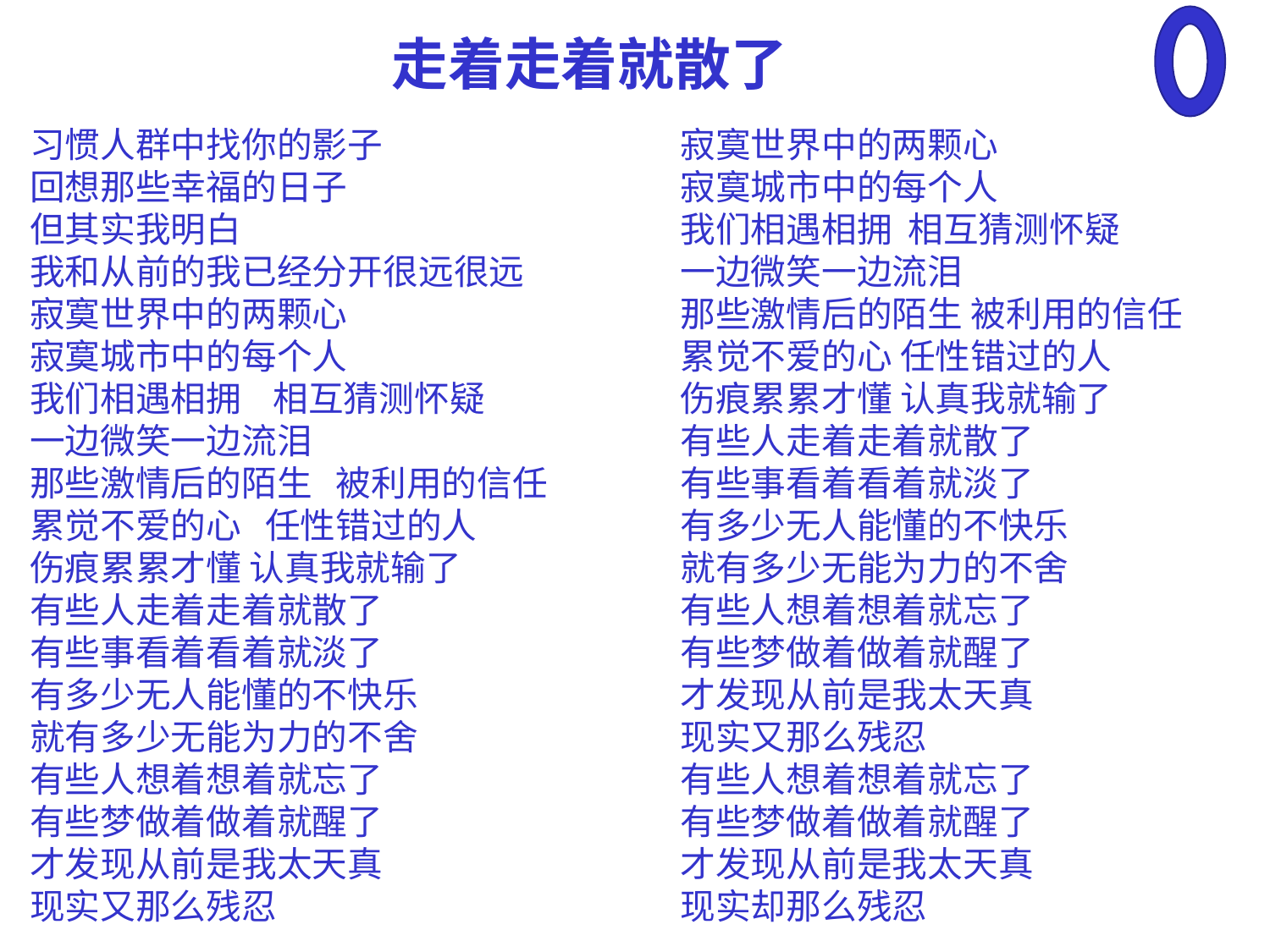

走着走着就散了
习惯人群中找你的影子
回想那些幸福的日子
但其实我明白
我和从前的我已经分开很远很远
寂寞世界中的两颗心
寂寞城市中的每个人
我们相遇相拥    相互猜测怀疑
一边微笑一边流泪
那些激情后的陌生   被利用的信任
累觉不爱的心   任性错过的人
伤痕累累才懂 认真我就输了
有些人走着走着就散了
有些事看着看着就淡了
有多少无人能懂的不快乐
就有多少无能为力的不舍
有些人想着想着就忘了
有些梦做着做着就醒了
才发现从前是我太天真
现实又那么残忍
寂寞世界中的两颗心
寂寞城市中的每个人
我们相遇相拥  相互猜测怀疑
一边微笑一边流泪
那些激情后的陌生 被利用的信任
累觉不爱的心 任性错过的人
伤痕累累才懂 认真我就输了
有些人走着走着就散了
有些事看着看着就淡了
有多少无人能懂的不快乐
就有多少无能为力的不舍
有些人想着想着就忘了
有些梦做着做着就醒了
才发现从前是我太天真
现实又那么残忍
有些人想着想着就忘了
有些梦做着做着就醒了
才发现从前是我太天真
现实却那么残忍